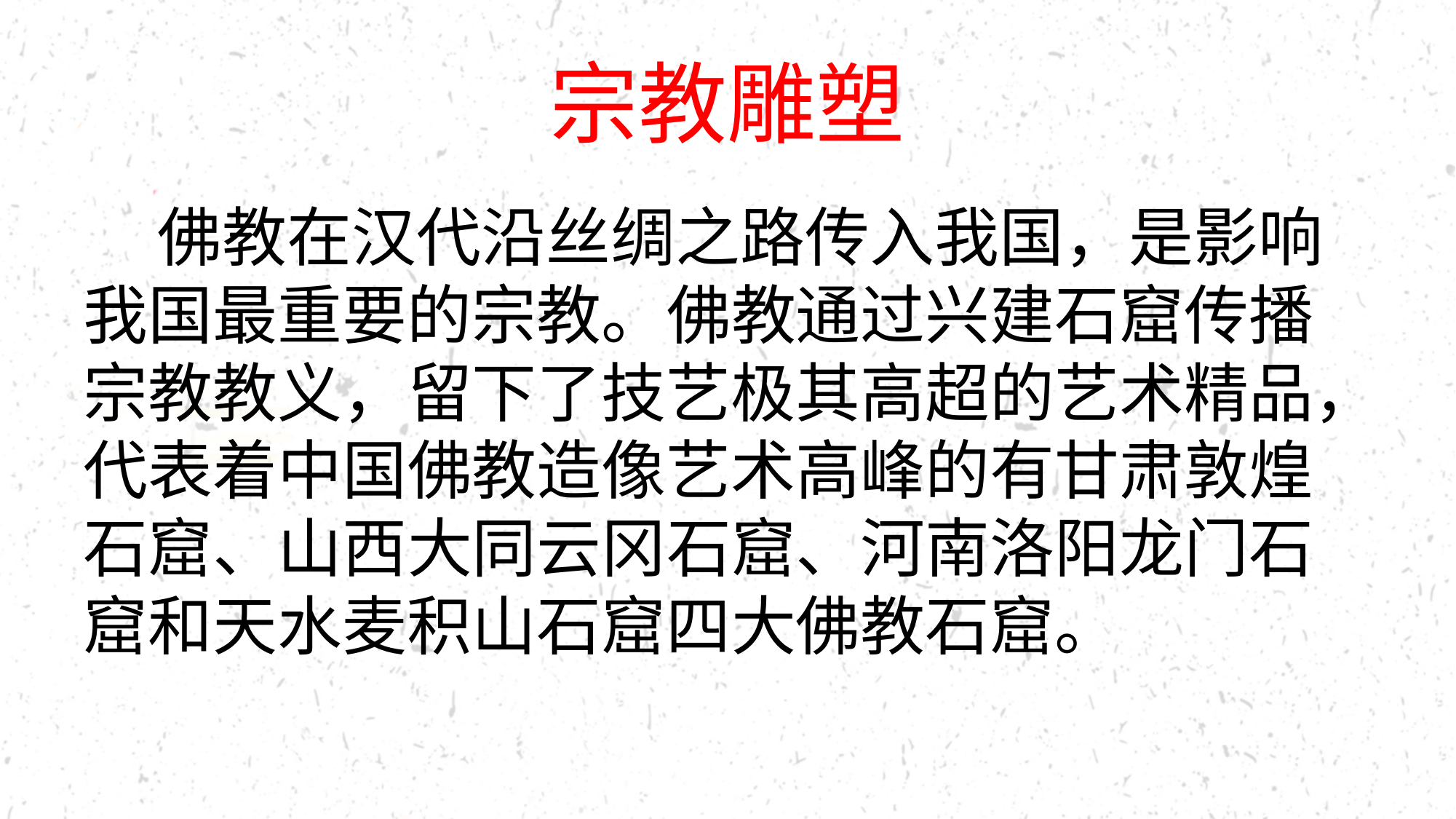

# 宗教雕塑
    佛教在汉代沿丝绸之路传入我国，是影响我国最重要的宗教。佛教通过兴建石窟传播宗教教义，留下了技艺极其高超的艺术精品，代表着中国佛教造像艺术高峰的有甘肃敦煌石窟、山西大同云冈石窟、河南洛阳龙门石窟和天水麦积山石窟四大佛教石窟。